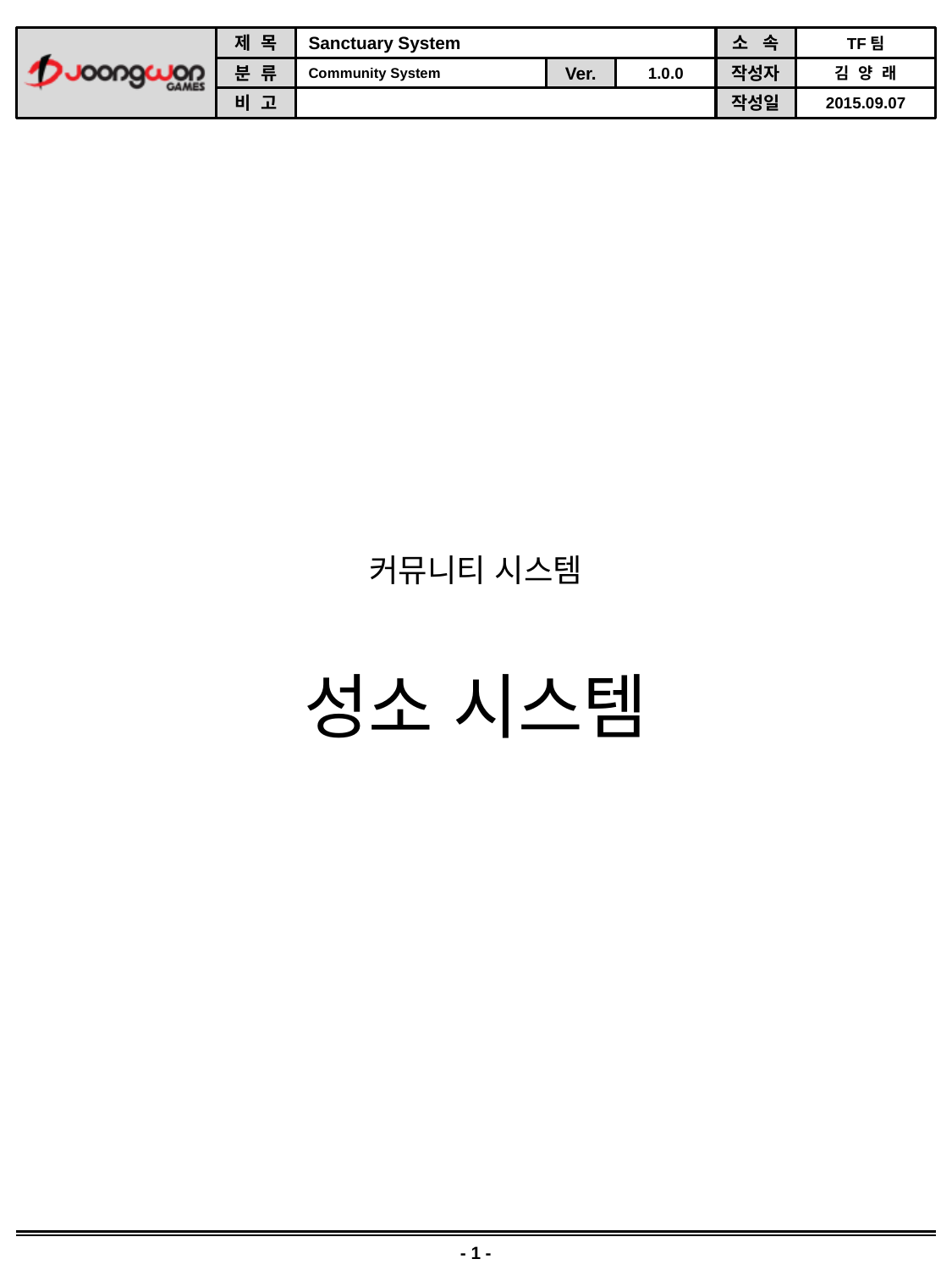

커뮤니티 시스템

성소 시스템
- 1 -